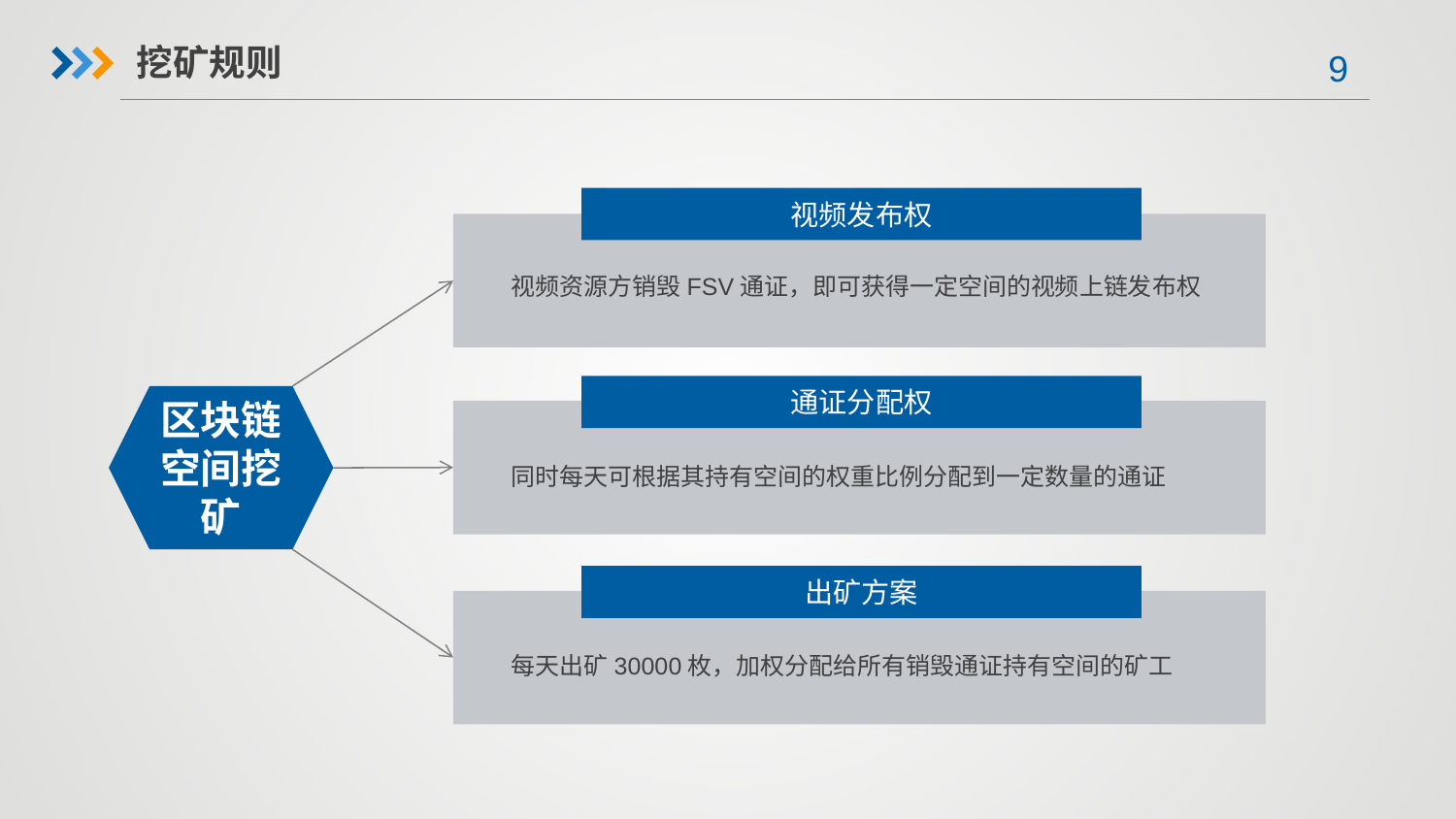

挖矿规则
视频发布权

视频资源方销毁FSV通证，即可获得一定空间的视频上链发布权
通证分配权
区块链空间挖矿

同时每天可根据其持有空间的权重比例分配到一定数量的通证
出矿方案

每天出矿30000枚，加权分配给所有销毁通证持有空间的矿工